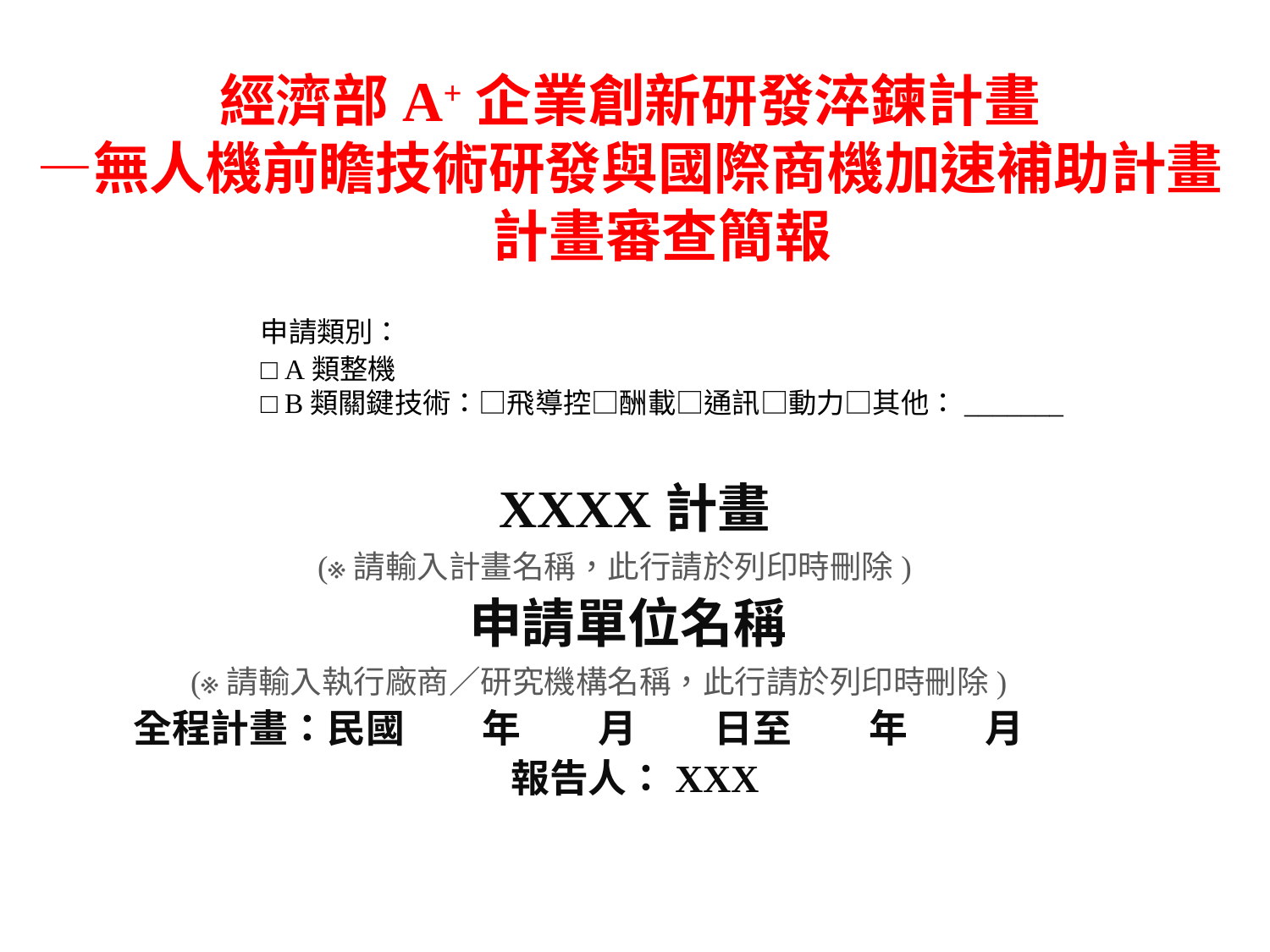

經濟部A+企業創新研發淬鍊計畫
—無人機前瞻技術研發與國際商機加速補助計畫
     計畫審查簡報
申請類別：
□ A類整機
□ B類關鍵技術：□飛導控□酬載□通訊□動力□其他：_______
XXXX計畫
(※請輸入計畫名稱，此行請於列印時刪除)
 申請單位名稱
(※請輸入執行廠商／研究機構名稱，此行請於列印時刪除)
  全程計畫：民國　　年　　月　　日至　　年　　月
報告人：XXX